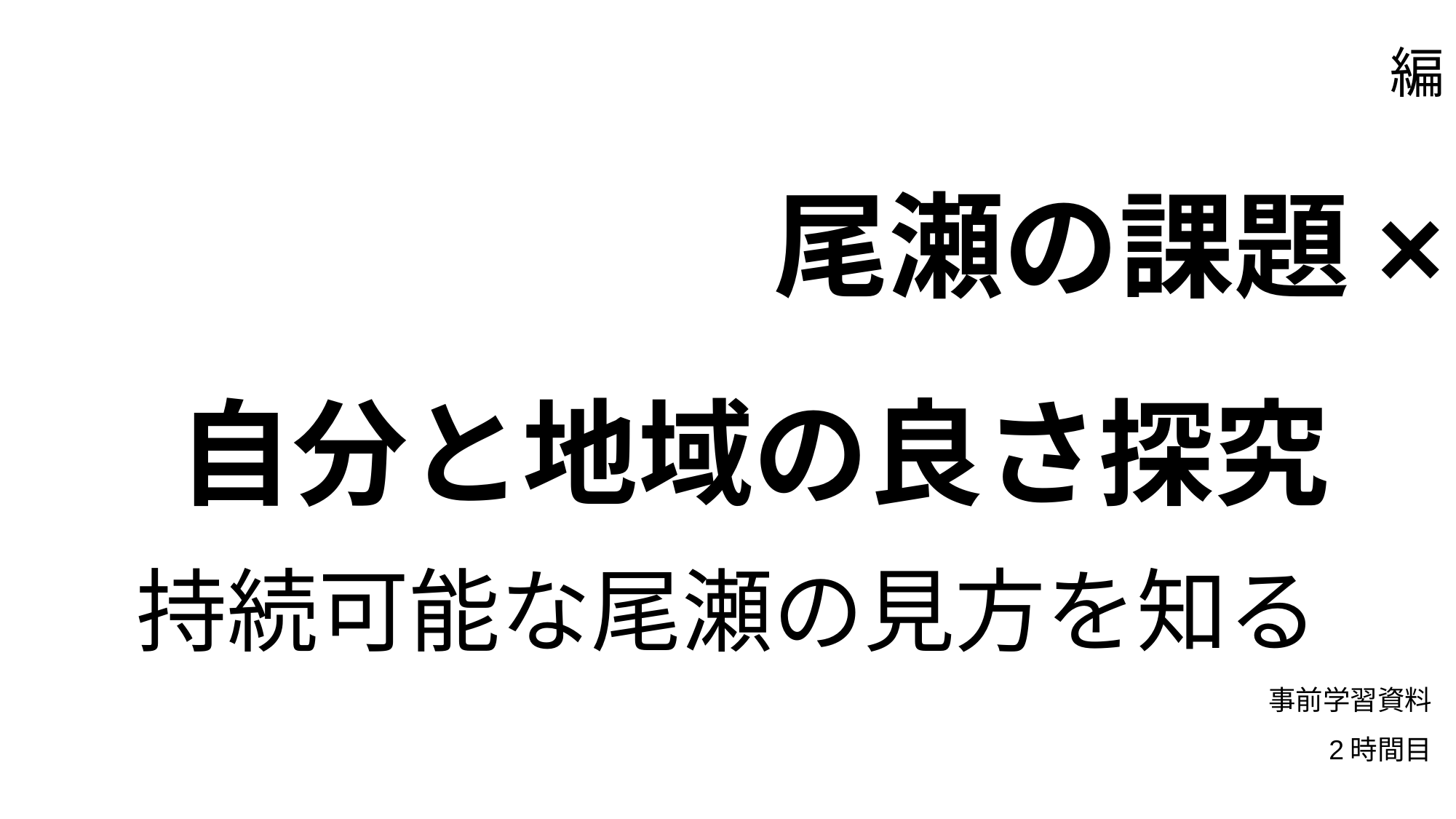

# 尾瀬ネイチャーラーニングモデルプログラム　中学校編 尾瀬の課題× 自分と地域の良さ探究
持続可能な尾瀬の見方を知る
事前学習資料
2時間目